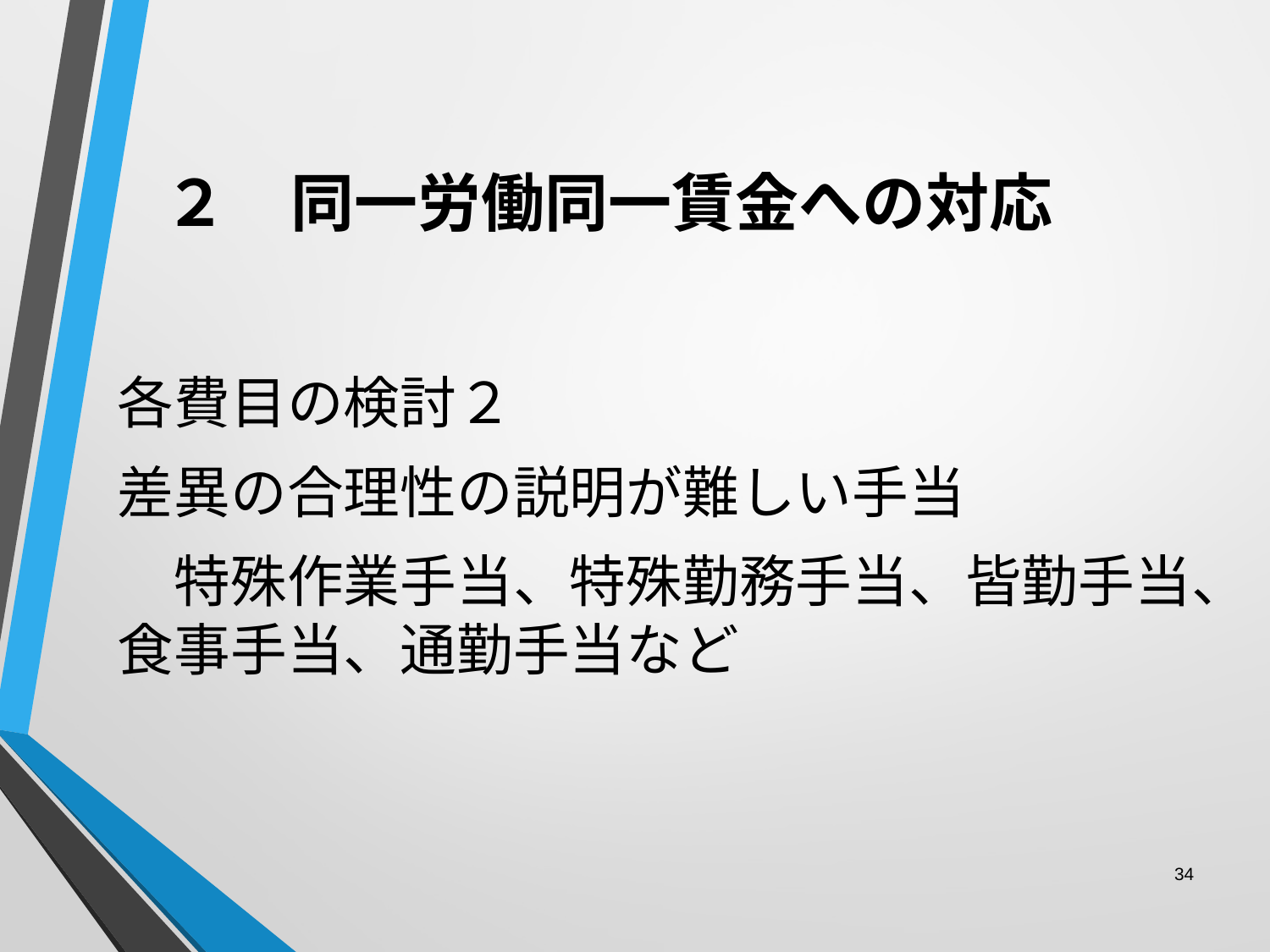

# ２　同一労働同一賃金への対応

各費目の検討２
差異の合理性の説明が難しい手当
　特殊作業手当、特殊勤務手当、皆勤手当、食事手当、通勤手当など
34